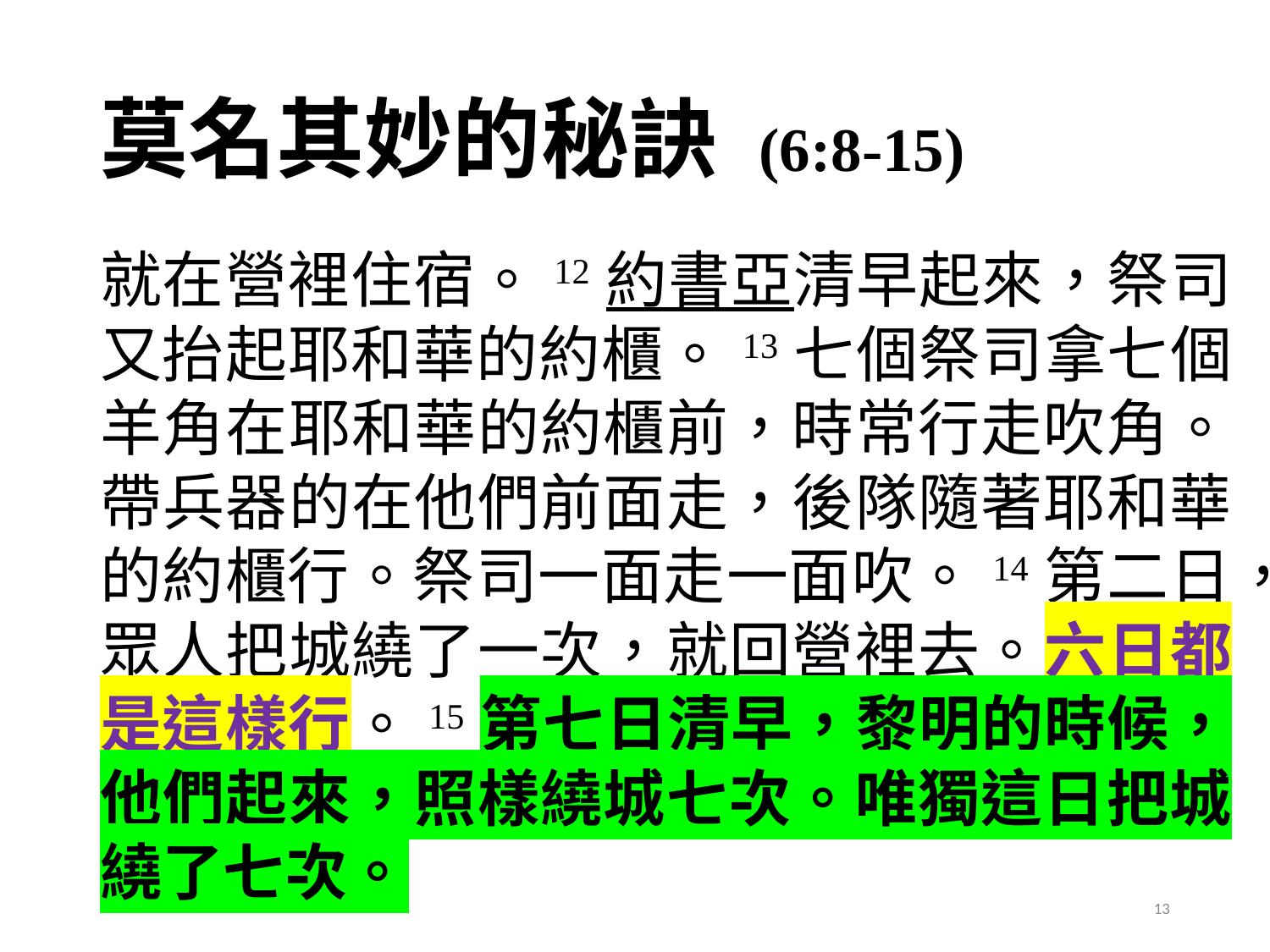

# 莫名其妙的秘訣 (6:8-15)
就在營裡住宿。12約書亞清早起來，祭司又抬起耶和華的約櫃。13七個祭司拿七個羊角在耶和華的約櫃前，時常行走吹角。帶兵器的在他們前面走，後隊隨著耶和華的約櫃行。祭司一面走一面吹。14第二日，眾人把城繞了一次，就回營裡去。六日都是這樣行。15第七日清早，黎明的時候，他們起來，照樣繞城七次。唯獨這日把城繞了七次。
13